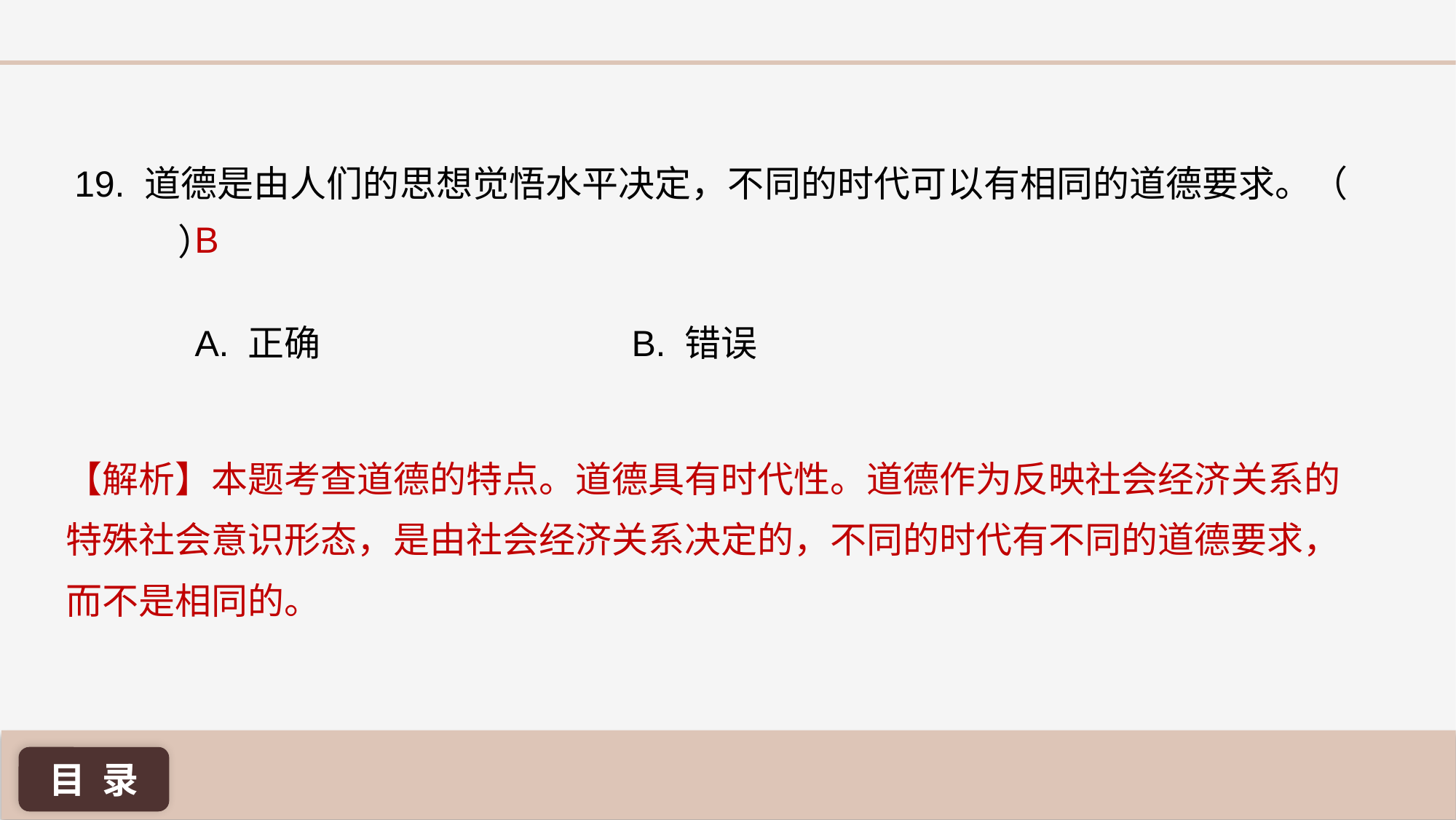

19. 道德是由人们的思想觉悟水平决定，不同的时代可以有相同的道德要求。（          ）
B
A. 正确 			B. 错误
【解析】本题考查道德的特点。道德具有时代性。道德作为反映社会经济关系的特殊社会意识形态，是由社会经济关系决定的，不同的时代有不同的道德要求，而不是相同的。